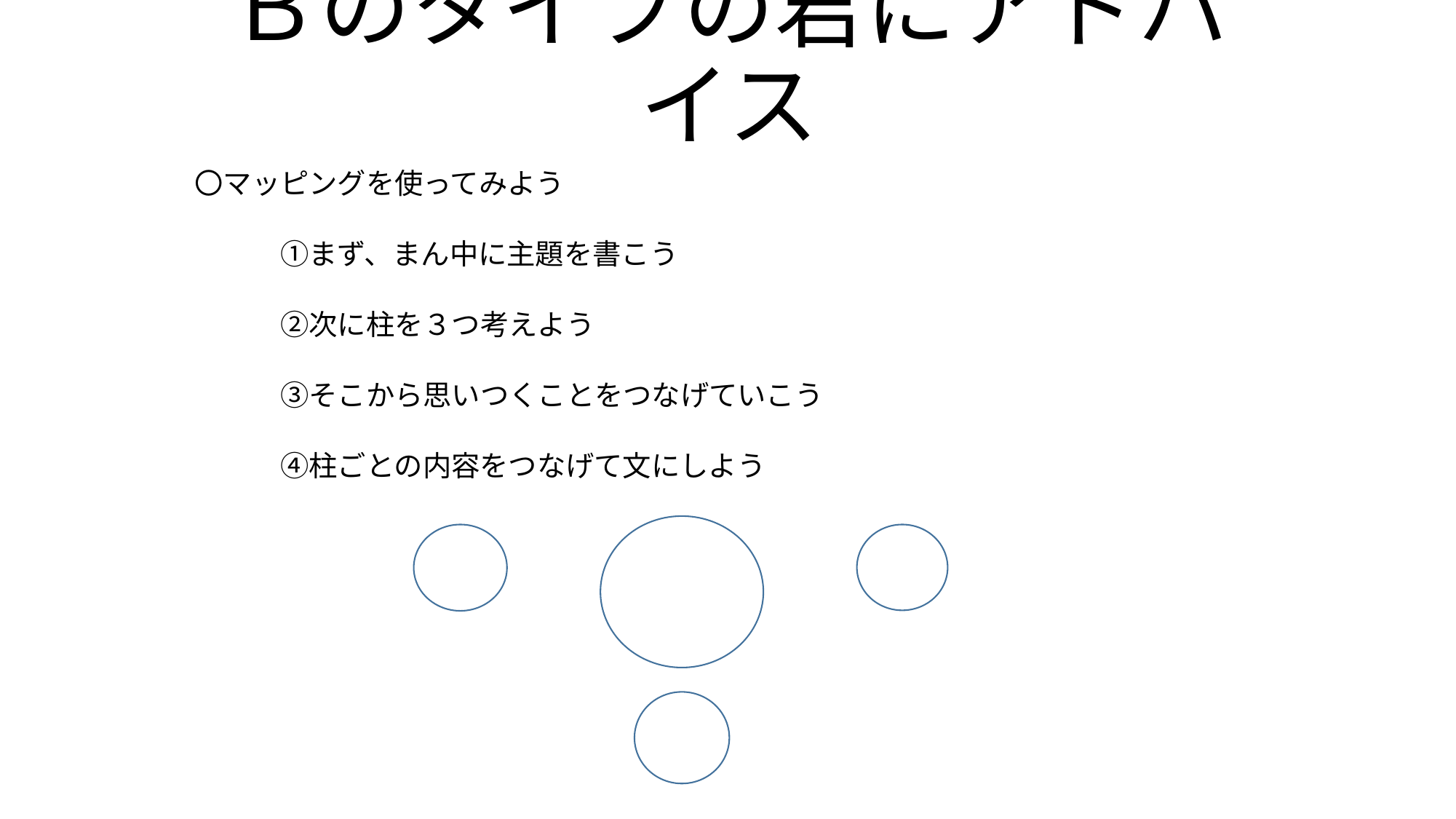

# Ｂのタイプの君にアドバイス
〇マッピングを使ってみよう
　　　①まず、まん中に主題を書こう
　　　②次に柱を３つ考えよう
　　　③そこから思いつくことをつなげていこう
　　　④柱ごとの内容をつなげて文にしよう